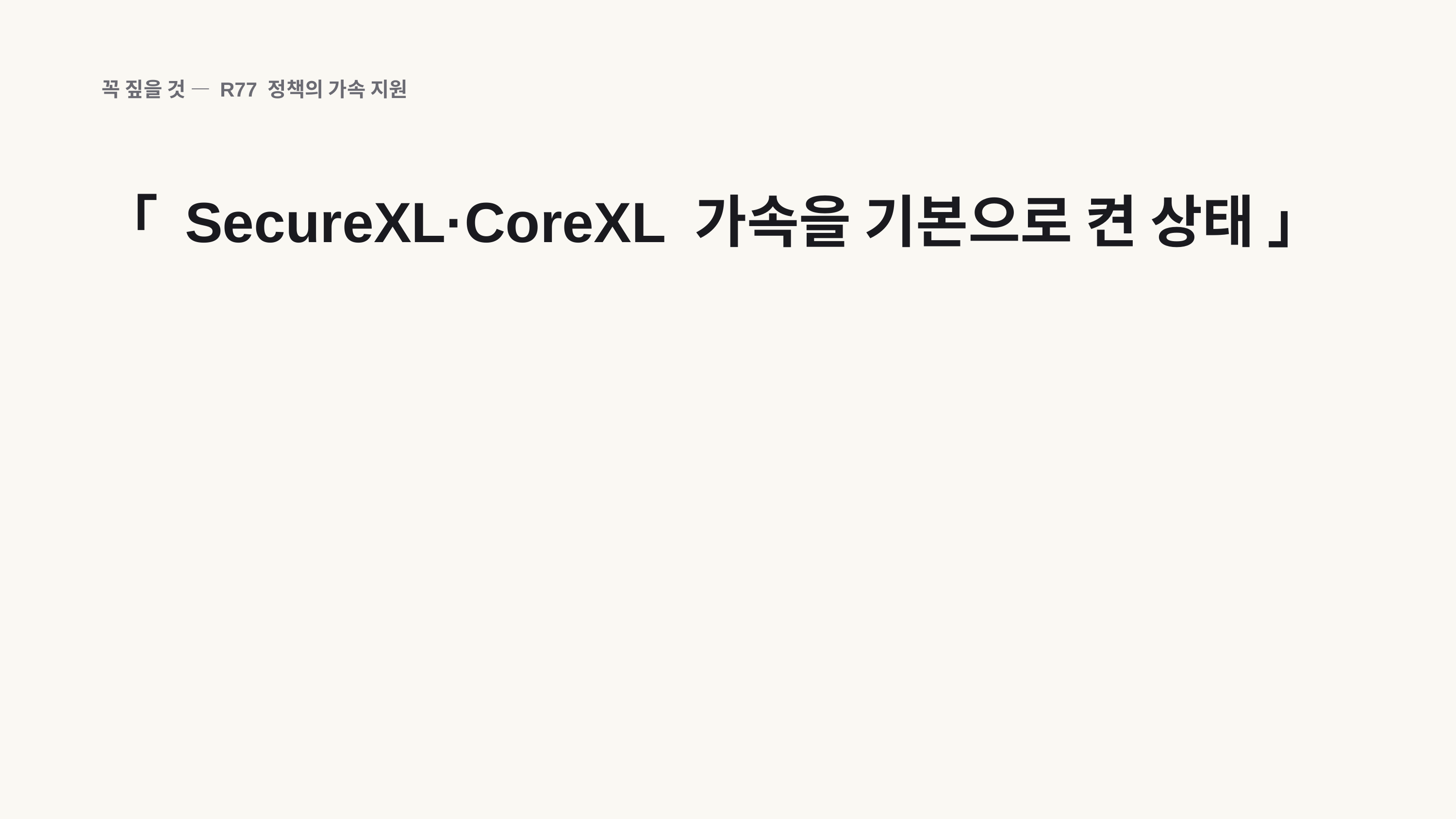

꼭 짚을 것 — R77 정책의 가속 지원
「 SecureXL·CoreXL 가속을 기본으로 켠 상태 」